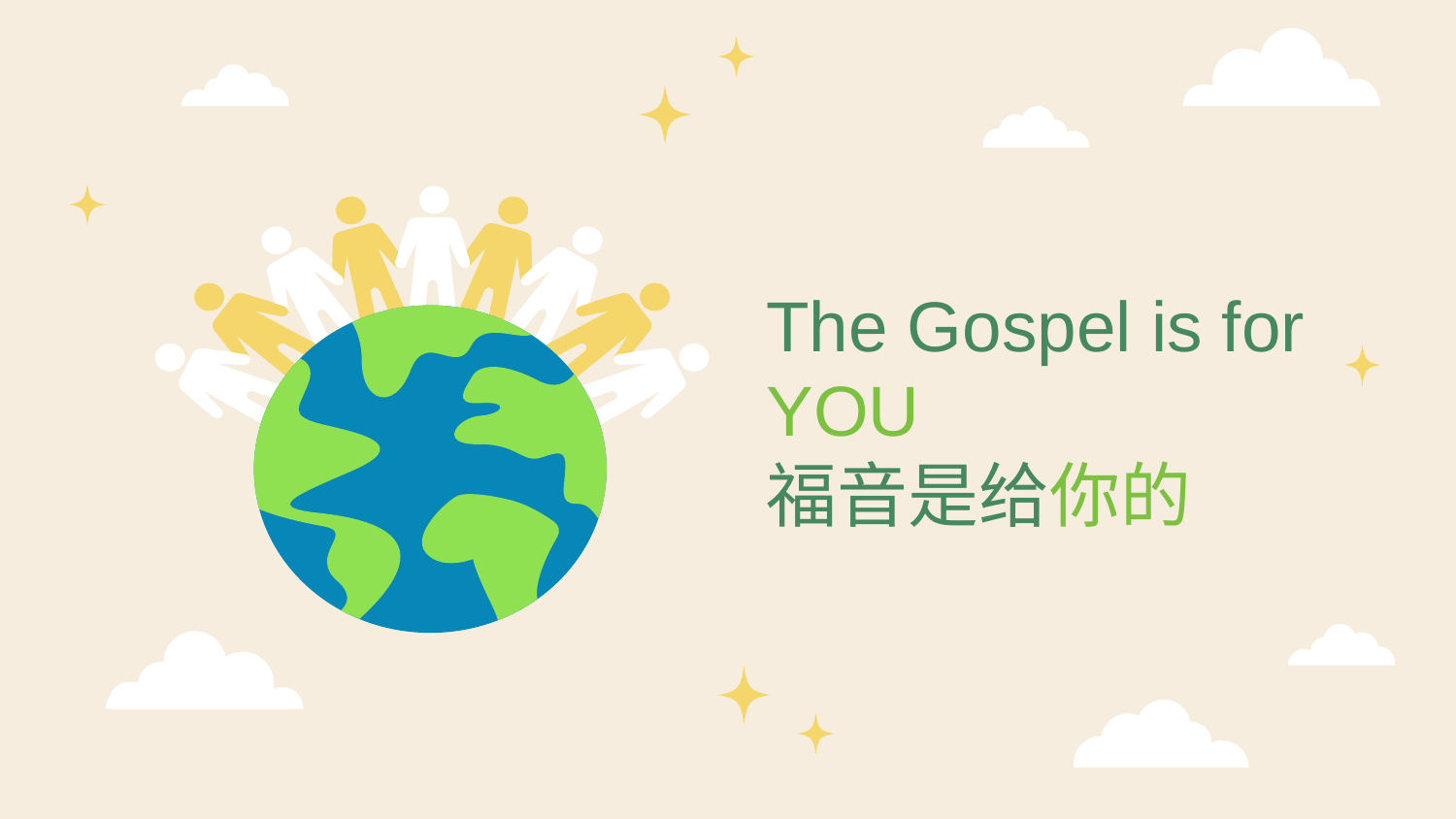

# The Gospel is for YOU 福音是给你的